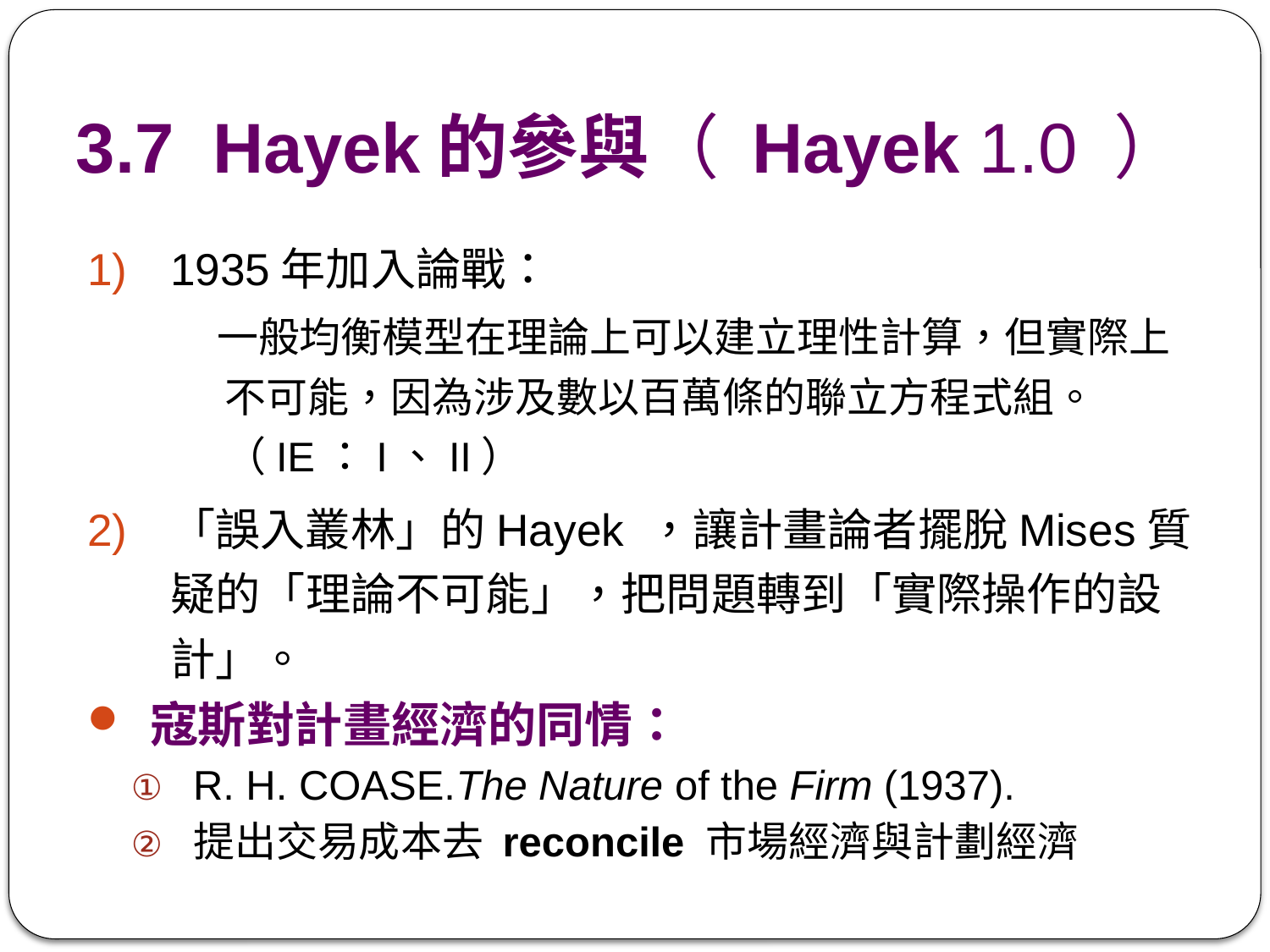

# 3.7  Hayek的參與（ Hayek 1.0 ）
1935年加入論戰：
       一般均衡模型在理論上可以建立理性計算，但實際上不可能，因為涉及數以百萬條的聯立方程式組。 （IE：I、II）
「誤入叢林」的Hayek ，讓計畫論者擺脫Mises質疑的「理論不可能」，把問題轉到「實際操作的設計」。
 寇斯對計畫經濟的同情：
R. H. COASE.The Nature of the Firm (1937).
提出交易成本去 reconcile 市場經濟與計劃經濟

29